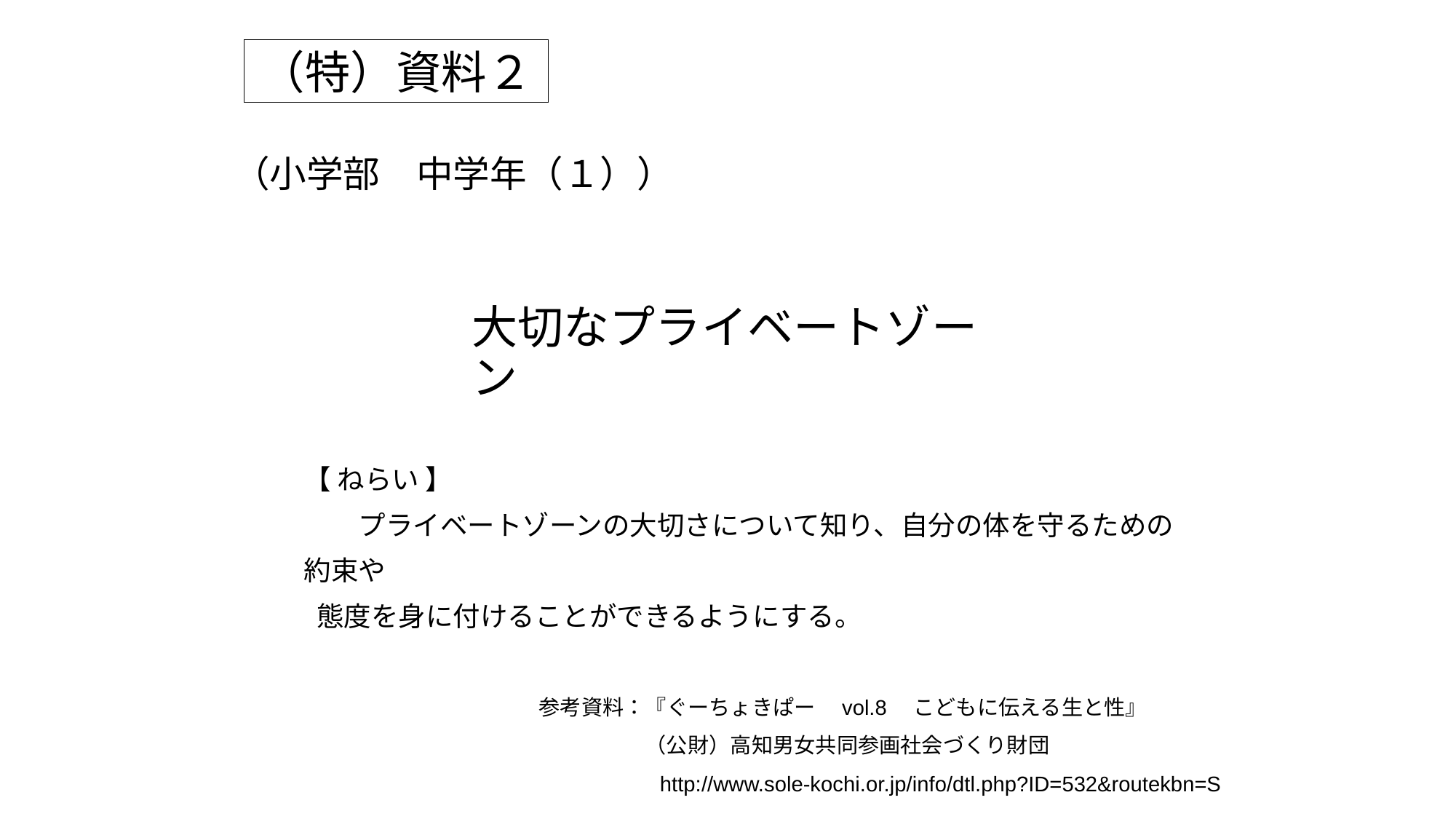

（特）資料２
# （小学部　中学年（１））
大切なプライベートゾーン
【 ねらい 】
　　プライベートゾーンの大切さについて知り、自分の体を守るための約束や
 態度を身に付けることができるようにする。
参考資料：『ぐーちょきぱー　vol.8　こどもに伝える生と性』
　　　　　（公財）高知男女共同参画社会づくり財団
　　　  　　http://www.sole-kochi.or.jp/info/dtl.php?ID=532&routekbn=S